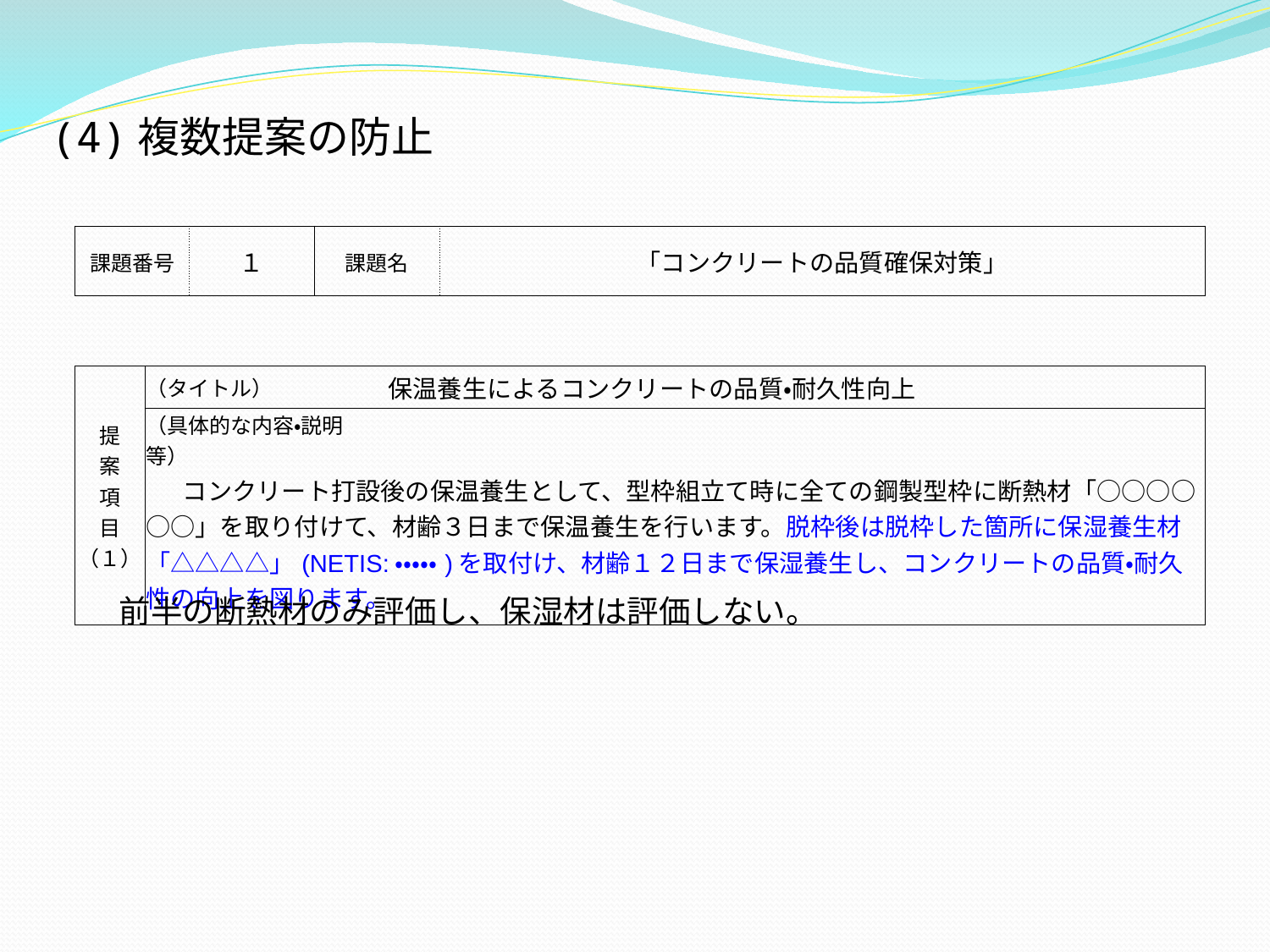

(4)複数提案の防止
| 課題番号 | １ | 課題名 | 「コンクリートの品質確保対策」 |
| --- | --- | --- | --- |
| 提 案 項 目 （１） | （タイトル） | 保温養生によるコンクリートの品質・耐久性向上 |
| --- | --- | --- |
|  | （具体的な内容・説明等） |  |
|  | コンクリート打設後の保温養生として、型枠組立て時に全ての鋼製型枠に断熱材「○○○○○○」を取り付けて、材齢３日まで保温養生を行います。脱枠後は脱枠した箇所に保湿養生材「△△△△」(NETIS:・・・・・)を取付け、材齢１２日まで保湿養生し、コンクリートの品質・耐久性の向上を図ります。 |  |
　前半の断熱材のみ評価し、保湿材は評価しない。